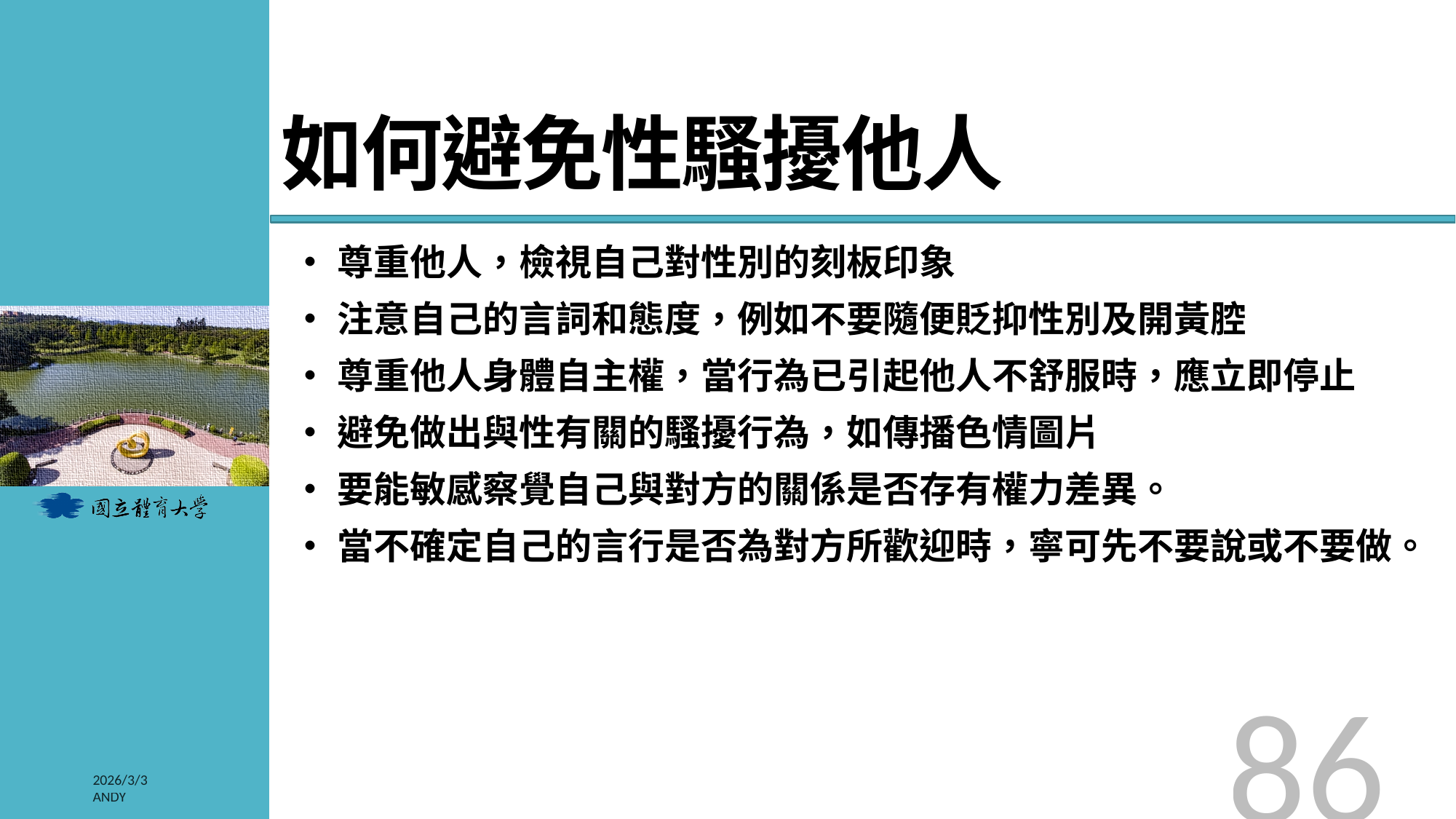

# 如何避免性騷擾他人
•尊重他人，檢視自己對性別的刻板印象
•注意自己的言詞和態度，例如不要隨便貶抑性別及開黃腔
•尊重他人身體自主權，當行為已引起他人不舒服時，應立即停止
•避免做出與性有關的騷擾行為，如傳播色情圖片
•要能敏感察覺自己與對方的關係是否存有權力差異。
•當不確定自己的言行是否為對方所歡迎時，寧可先不要說或不要做。

86
2026/3/3
Andy